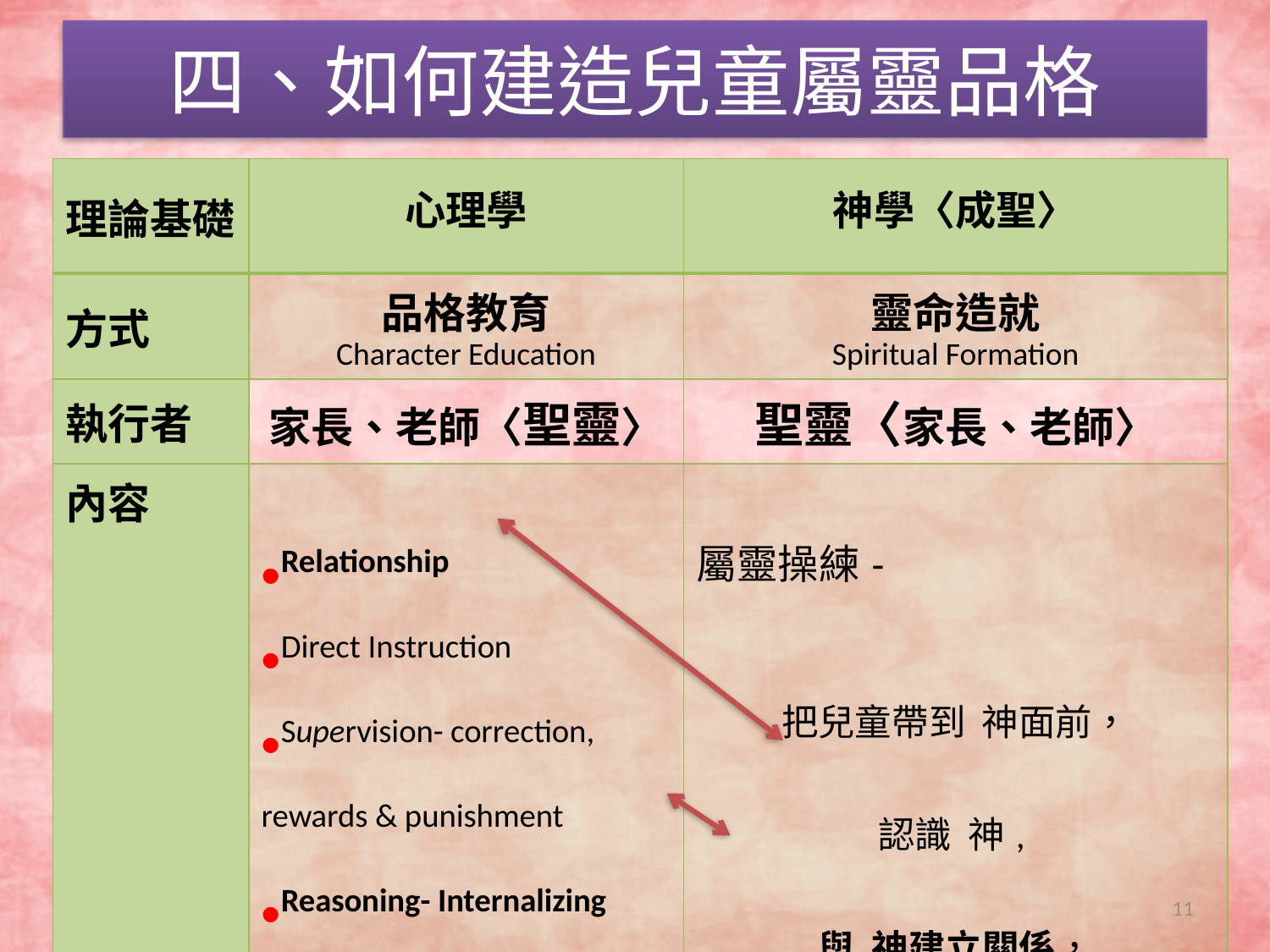

# 四、如何建造兒童屬靈品格
| 理論基礎 | 心理學 | 神學〈成聖〉 |
| --- | --- | --- |
| 方式 | 品格教育 Character Education | 靈命造就 Spiritual Formation |
| 執行者 | 家長、老師〈聖靈〉 | 聖靈〈家長、老師〉 |
| 內容 | Relationship Direct Instruction Supervision- correction, rewards & punishment Reasoning- Internalizing Modeling | 屬靈操練- 把兒童帶到 神面前， 認識 神, 與 神建立關係， 讓聖靈塑造孩子的心。 |
11